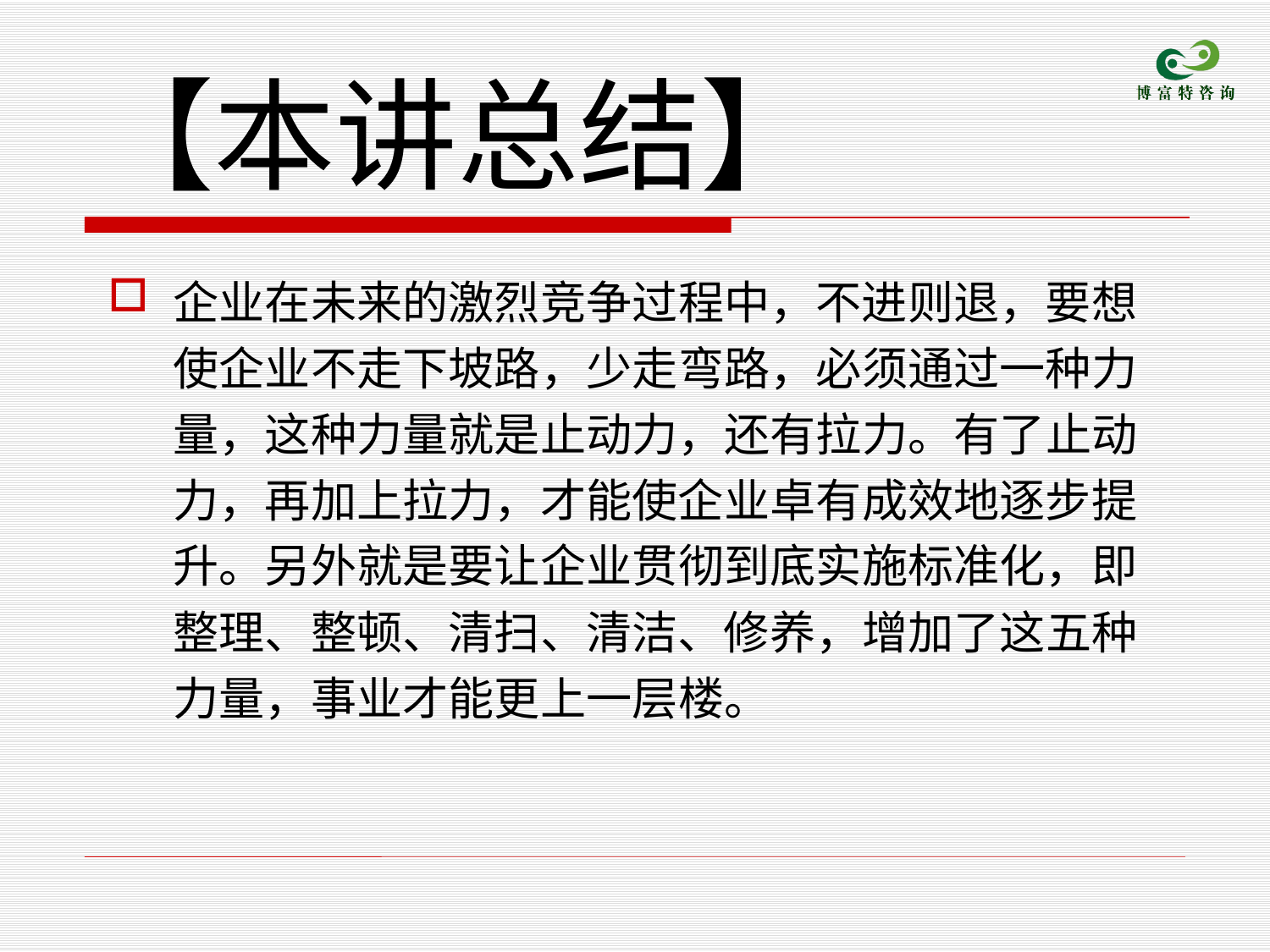

# 【本讲总结】
企业在未来的激烈竞争过程中，不进则退，要想使企业不走下坡路，少走弯路，必须通过一种力量，这种力量就是止动力，还有拉力。有了止动力，再加上拉力，才能使企业卓有成效地逐步提升。另外就是要让企业贯彻到底实施标准化，即整理、整顿、清扫、清洁、修养，增加了这五种力量，事业才能更上一层楼。
36